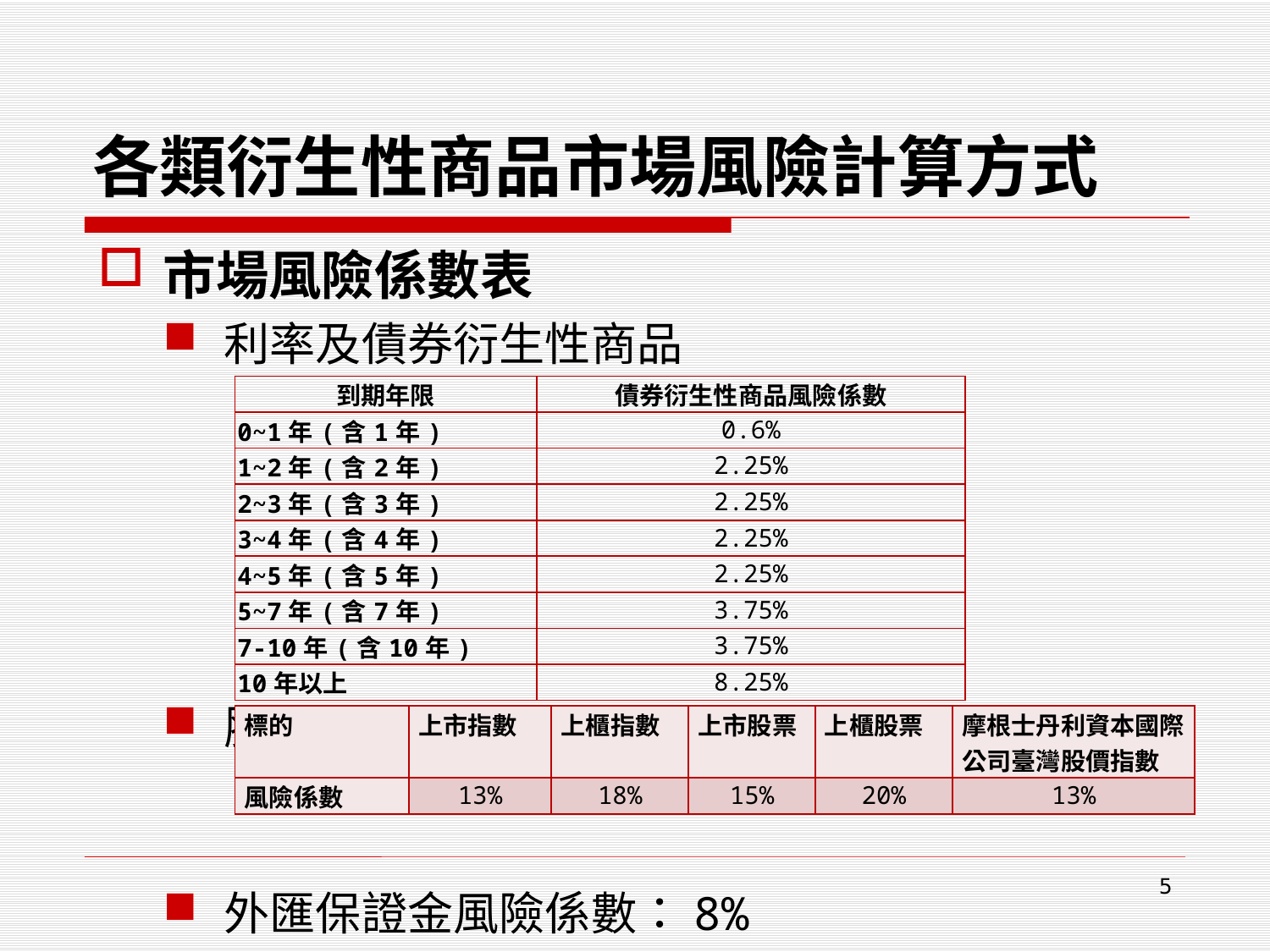

# 各類衍生性商品市場風險計算方式
市場風險係數表
利率及債券衍生性商品

股權衍生性商品

外匯保證金風險係數：8%

| 到期年限 | 債券衍生性商品風險係數 |
| --- | --- |
| 0~1年(含1年) | 0.6% |
| 1~2年(含2年) | 2.25% |
| 2~3年(含3年) | 2.25% |
| 3~4年(含4年) | 2.25% |
| 4~5年(含5年) | 2.25% |
| 5~7年(含7年) | 3.75% |
| 7-10年(含10年) | 3.75% |
| 10年以上 | 8.25% |
| 標的 | 上市指數 | 上櫃指數 | 上市股票 | 上櫃股票 | 摩根士丹利資本國際公司臺灣股價指數 |
| --- | --- | --- | --- | --- | --- |
| 風險係數 | 13% | 18% | 15% | 20% | 13% |
5